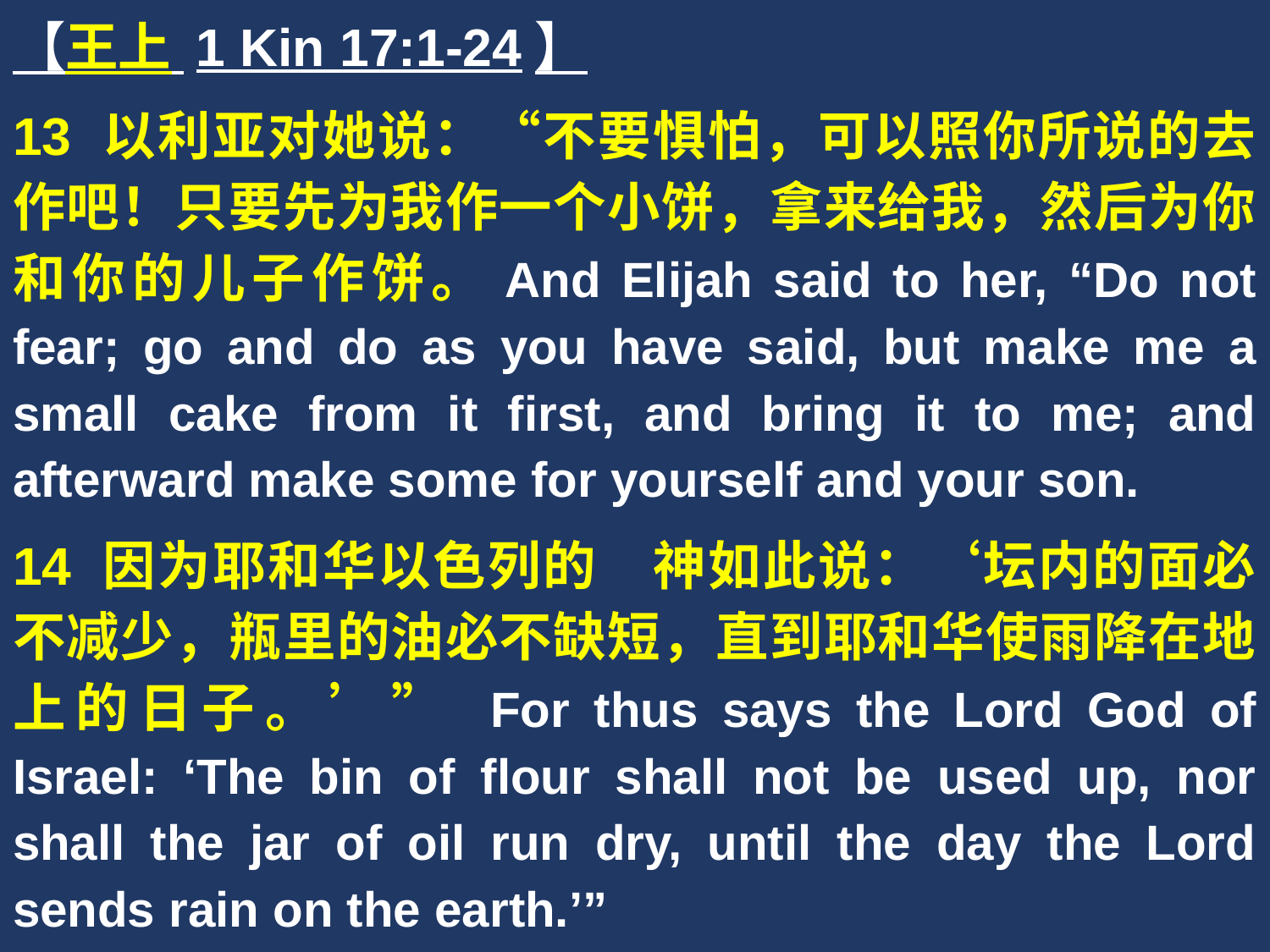

【王上 1 Kin 17:1-24】
13 以利亚对她说：“不要惧怕，可以照你所说的去作吧！只要先为我作一个小饼，拿来给我，然后为你和你的儿子作饼。And Elijah said to her, “Do not fear; go and do as you have said, but make me a small cake from it first, and bring it to me; and afterward make some for yourself and your son.
14 因为耶和华以色列的　神如此说：‘坛内的面必不减少，瓶里的油必不缺短，直到耶和华使雨降在地上的日子。’” For thus says the Lord God of Israel: ‘The bin of flour shall not be used up, nor shall the jar of oil run dry, until the day the Lord sends rain on the earth.’”